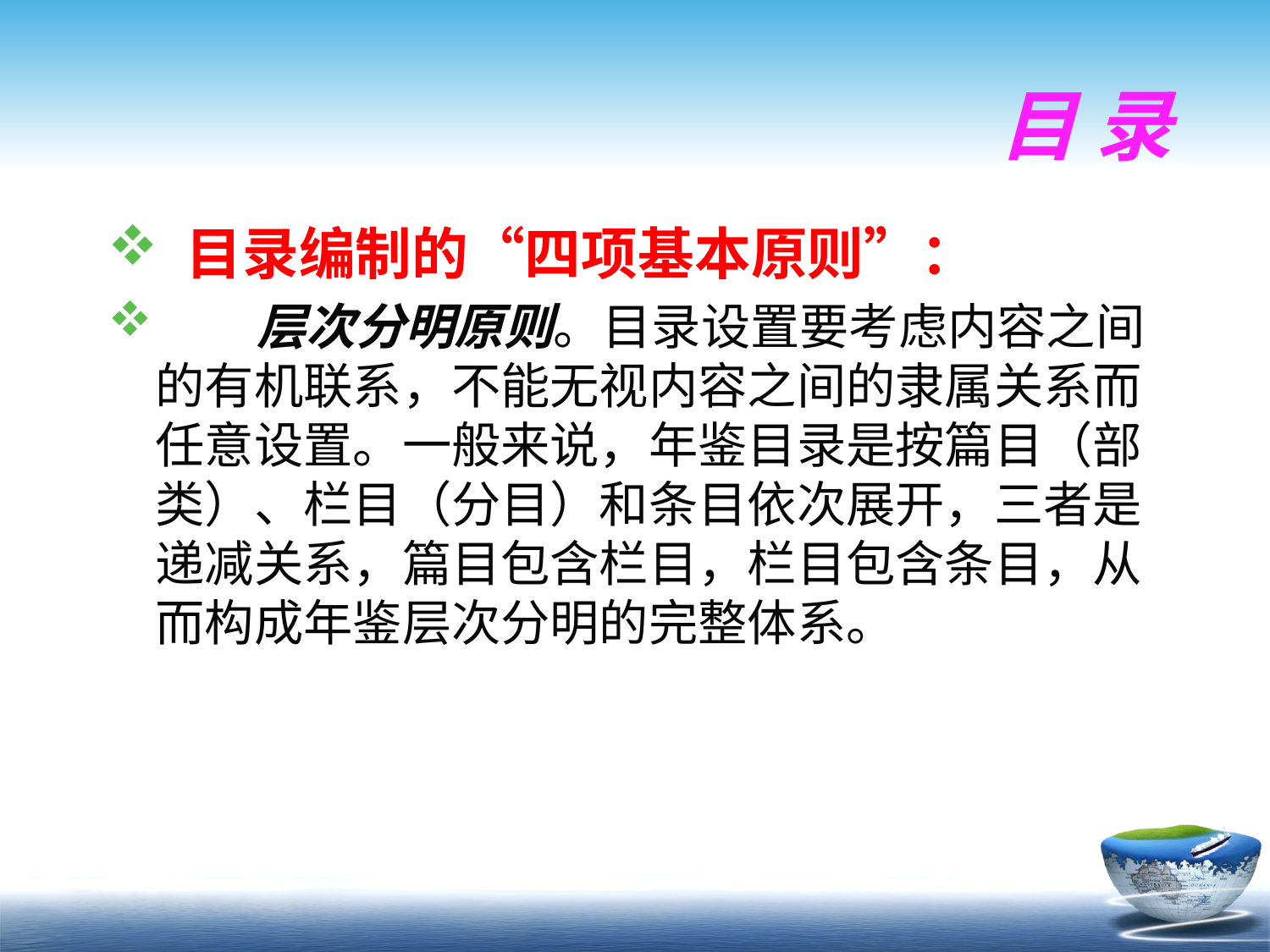

# 目 录
 目录编制的“四项基本原则”：
        层次分明原则。目录设置要考虑内容之间的有机联系，不能无视内容之间的隶属关系而任意设置。一般来说，年鉴目录是按篇目（部类）、栏目（分目）和条目依次展开，三者是递减关系，篇目包含栏目，栏目包含条目，从而构成年鉴层次分明的完整体系。